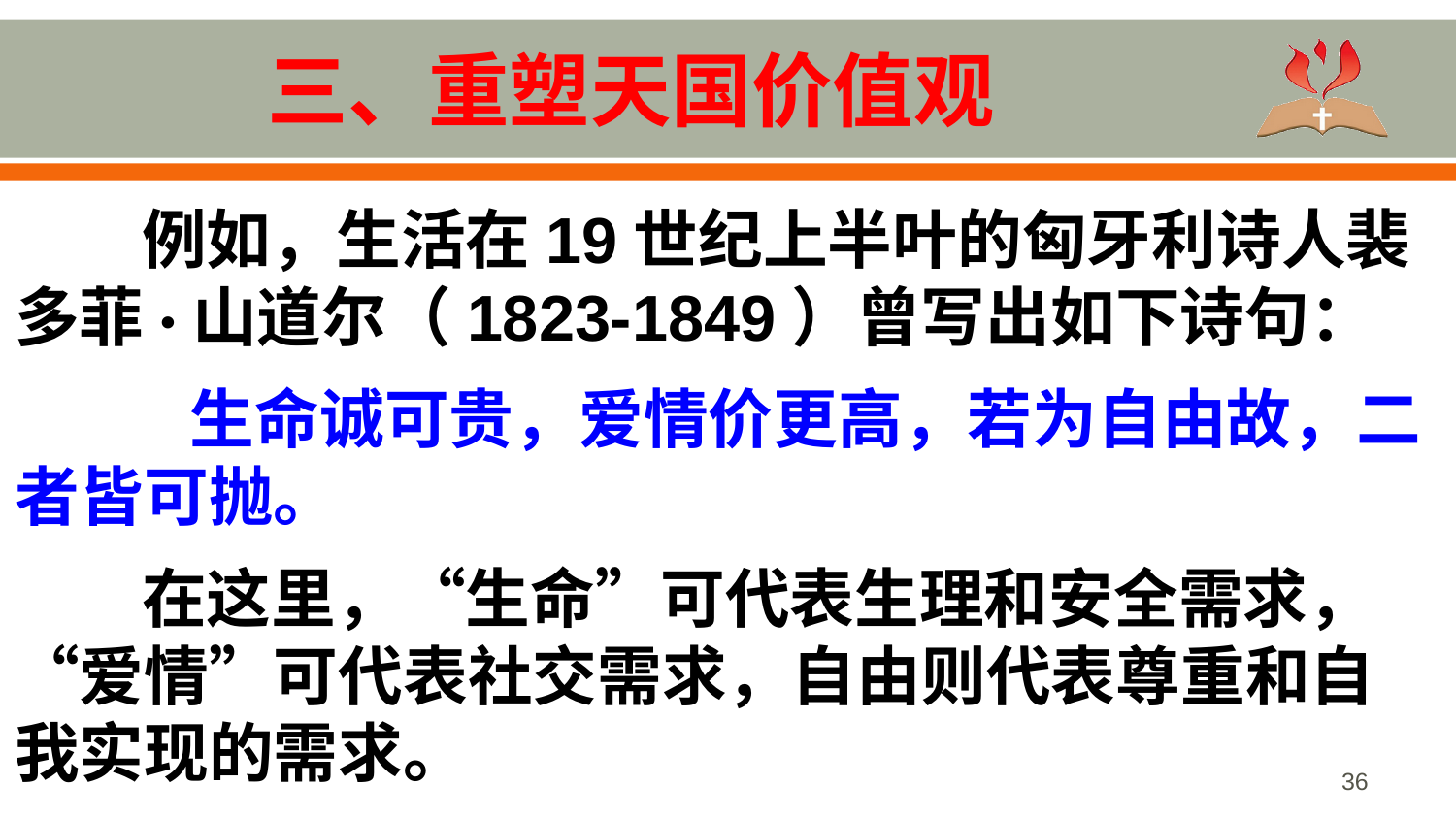

# 三、重塑天国价值观
例如，生活在19世纪上半叶的匈牙利诗人裴多菲·山道尔（1823-1849）曾写出如下诗句：
  生命诚可贵，爱情价更高，若为自由故，二者皆可抛。
在这里，“生命”可代表生理和安全需求，“爱情”可代表社交需求，自由则代表尊重和自我实现的需求。

36